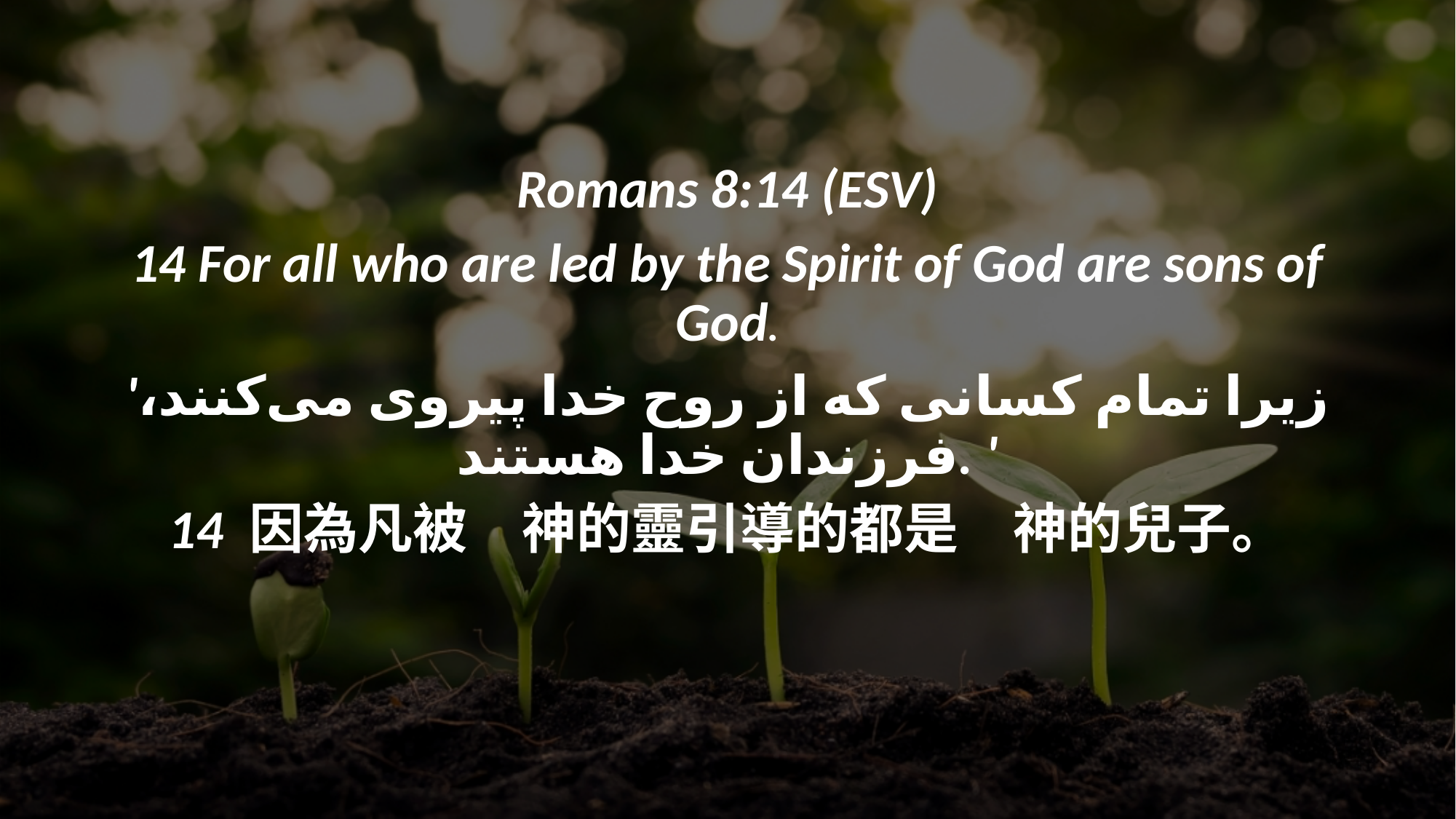

Romans 8:14 (ESV)
14 For all who are led by the Spirit of God are sons of God.
'زیرا تمام کسانی که از روح خدا پیروی می‌کنند، فرزندان خدا هستند. '
14 因為凡被　神的靈引導的都是　神的兒子。